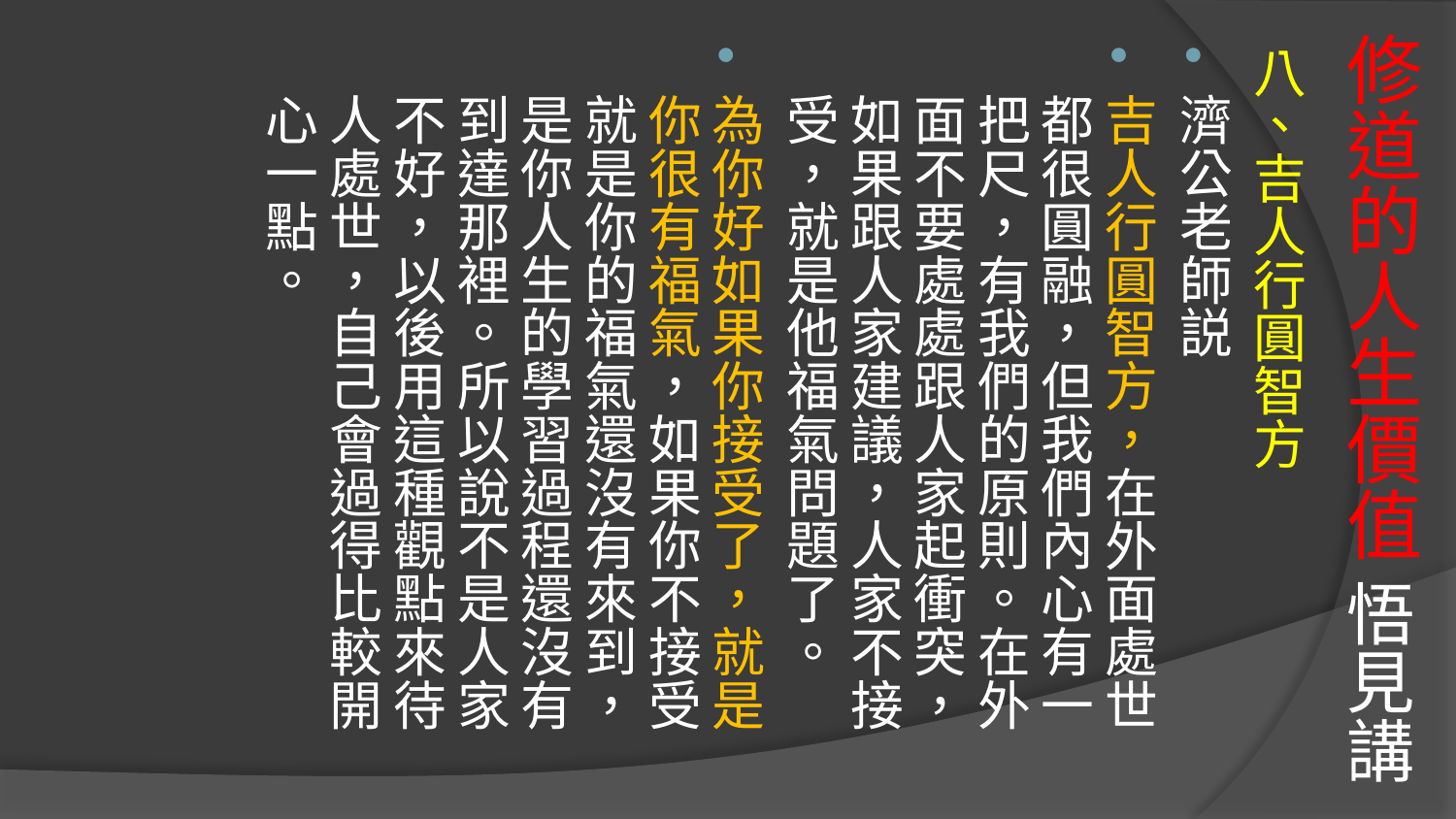

# 修道的人生價值 悟見講
八、吉人行圓智方
濟公老師説
吉人行圓智方，在外面處世都很圓融，但我們內心有一把尺，有我們的原則。在外面不要處處跟人家起衝突，如果跟人家建議，人家不接受，就是他福氣問題了。
為你好如果你接受了，就是你很有福氣，如果你不接受就是你的福氣還沒有來到，是你人生的學習過程還沒有到達那裡。所以說不是人家不好，以後用這種觀點來待人處世，自己會過得比較開心一點。